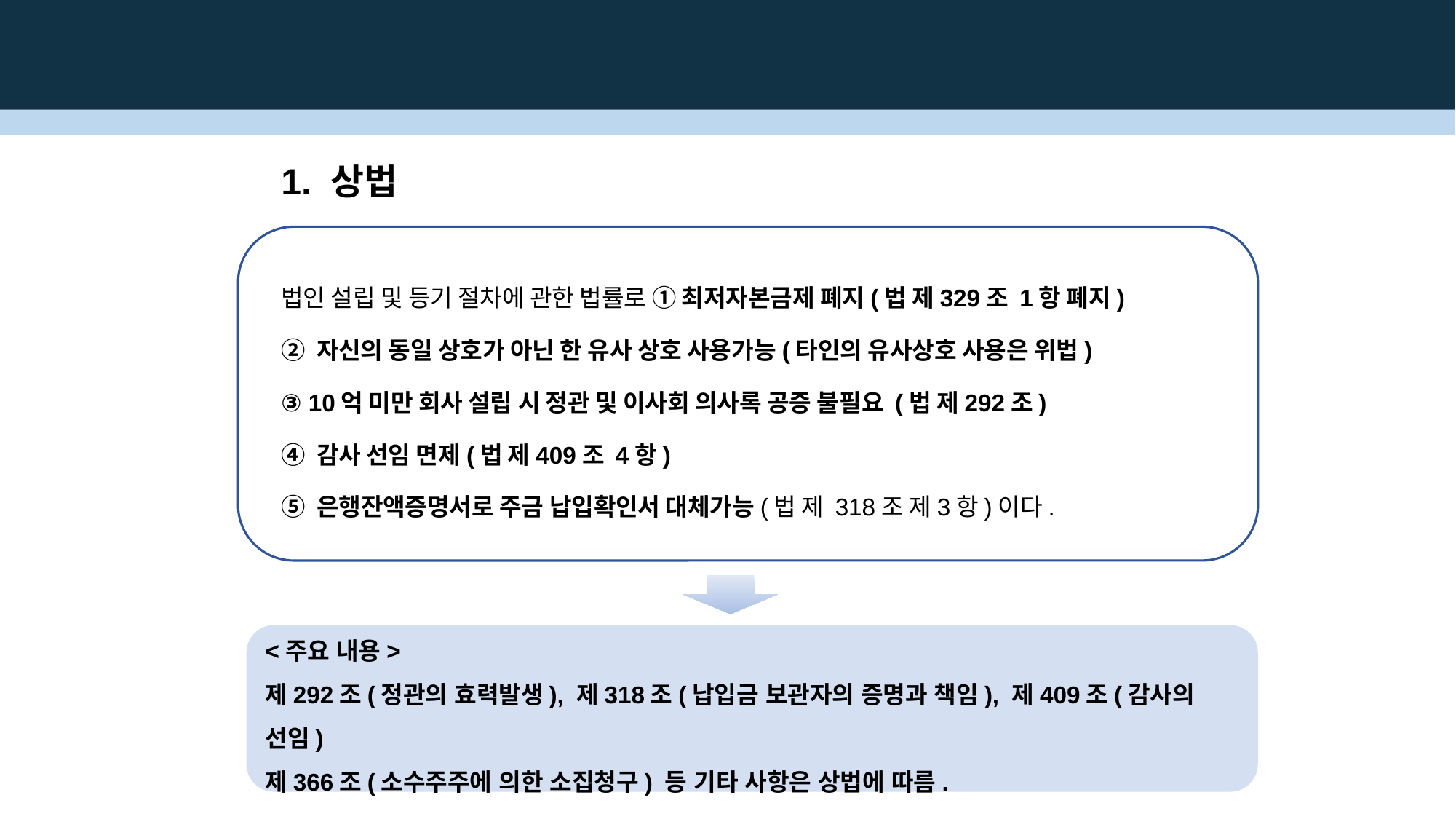

1. 상법

법인 설립 및 등기 절차에 관한 법률로 ① 최저자본금제 폐지(법 제329조 1항 폐지)
② 자신의 동일 상호가 아닌 한 유사 상호 사용가능(타인의 유사상호 사용은 위법)
③ 10억 미만 회사 설립 시 정관 및 이사회 의사록 공증 불필요 (법 제292조)
④ 감사 선임 면제(법 제409조 4항)
⑤ 은행잔액증명서로 주금 납입확인서 대체가능(법 제 318조 제3항)이다.

<주요 내용>
제292조(정관의 효력발생), 제318조(납입금 보관자의 증명과 책임), 제409조(감사의 선임)
제366조(소수주주에 의한 소집청구) 등 기타 사항은 상법에 따름.